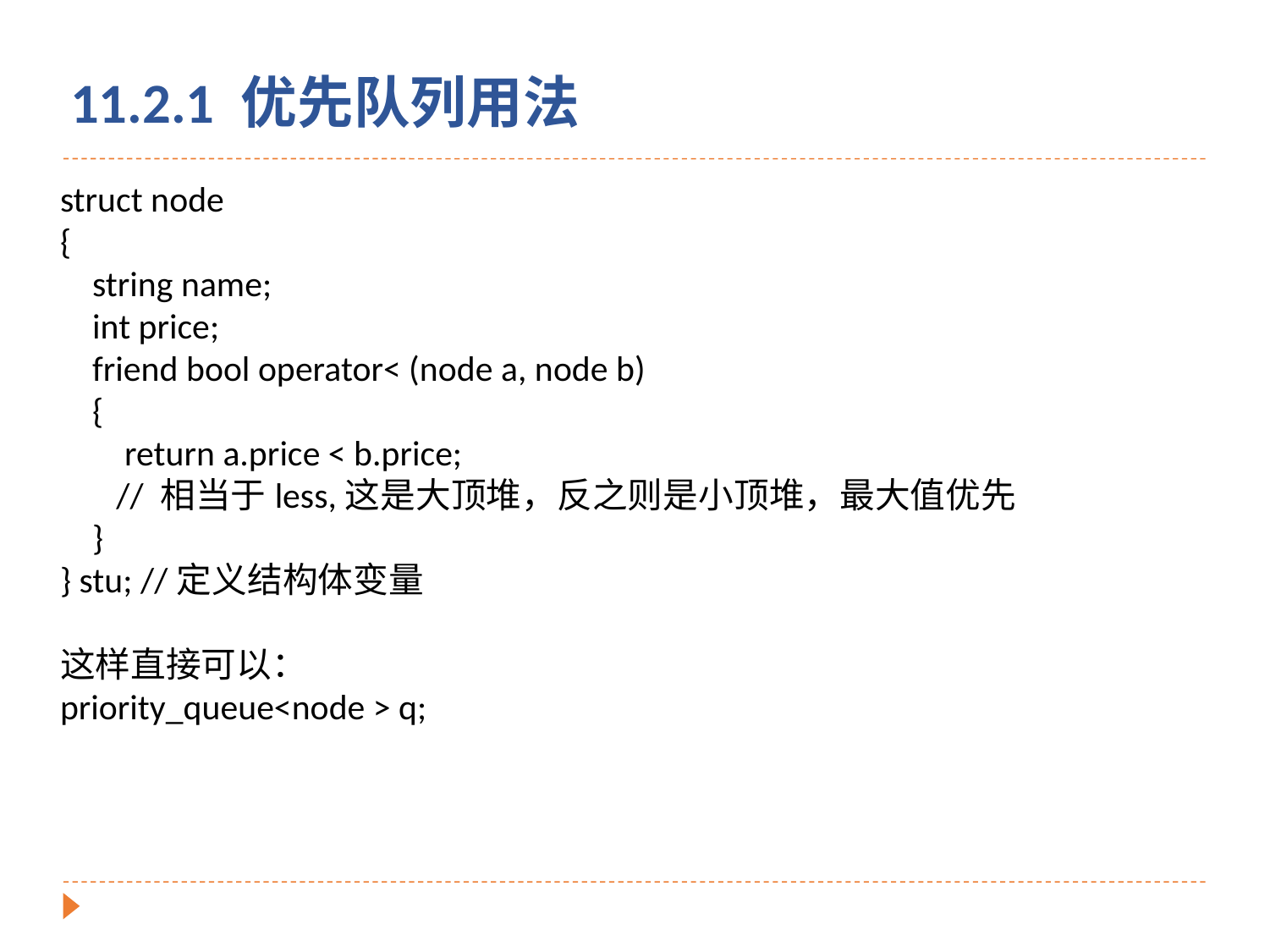

11.2.1 优先队列用法
struct node
{
    string name;
    int price;
    friend bool operator< (node a, node b)
    {
        return a.price < b.price;
       // 相当于less,这是大顶堆，反之则是小顶堆，最大值优先
    }
} stu; //定义结构体变量

这样直接可以：
priority_queue<node > q;
7